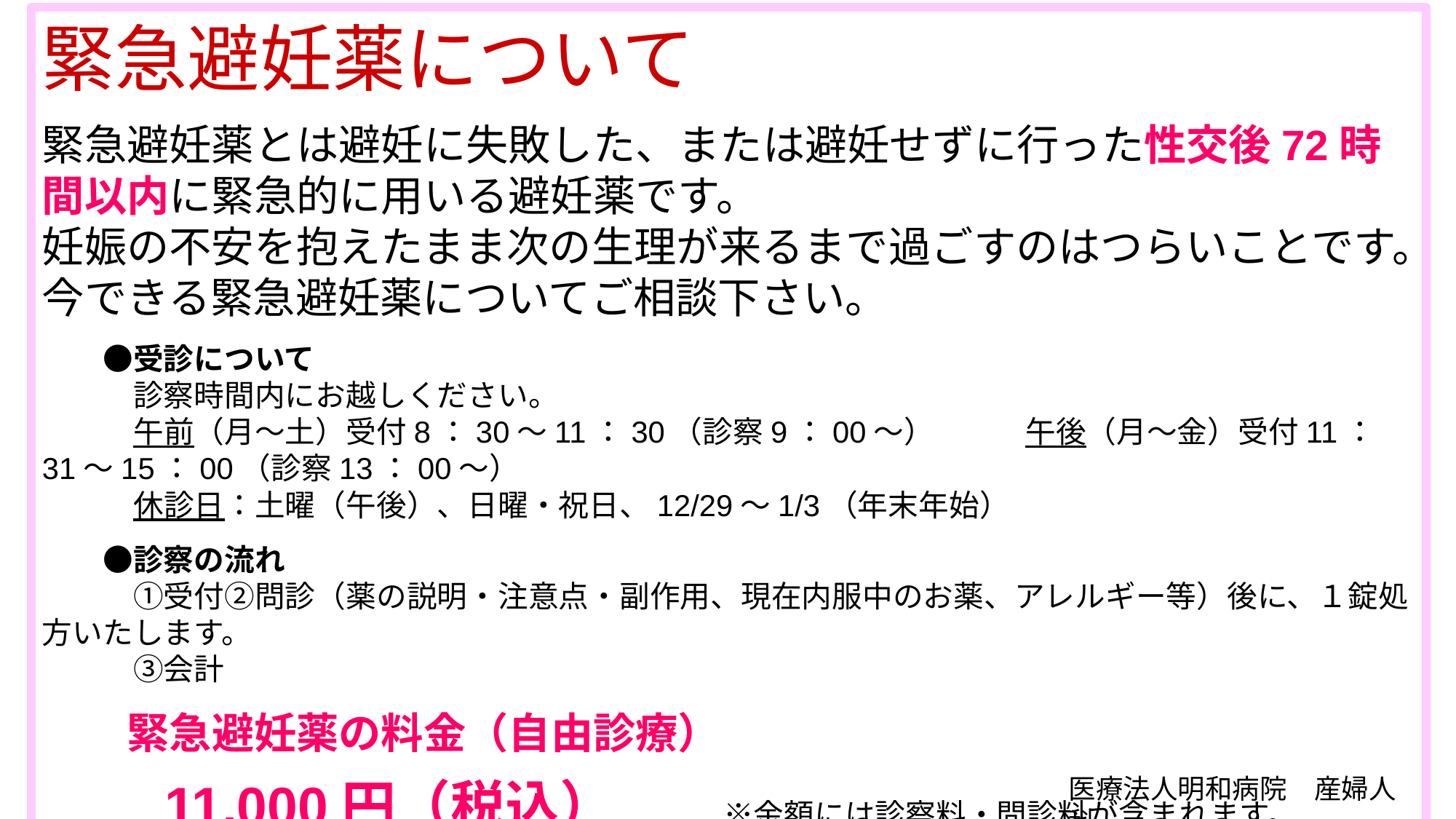

緊急避妊薬について

緊急避妊薬とは避妊に失敗した、または避妊せずに行った性交後72時間以内に緊急的に用いる避妊薬です。
妊娠の不安を抱えたまま次の生理が来るまで過ごすのはつらいことです。
今できる緊急避妊薬についてご相談下さい。

　　●受診について
　　　診察時間内にお越しください。
　　　午前（月～土）受付8：30～11：30（診察9：00～）　　　午後（月～金）受付11：31～15：00（診察13：00～）
　　　休診日：土曜（午後）、日曜・祝日、12/29～1/3（年末年始）

　　●診察の流れ
　　　①受付②問診（薬の説明・注意点・副作用、現在内服中のお薬、アレルギー等）後に、１錠処方いたします。
　　　③会計

　　緊急避妊薬の料金（自由診療）

　　11,000円（税込）　　※金額には診察料・問診料が含まれます。

医療法人明和病院　産婦人科